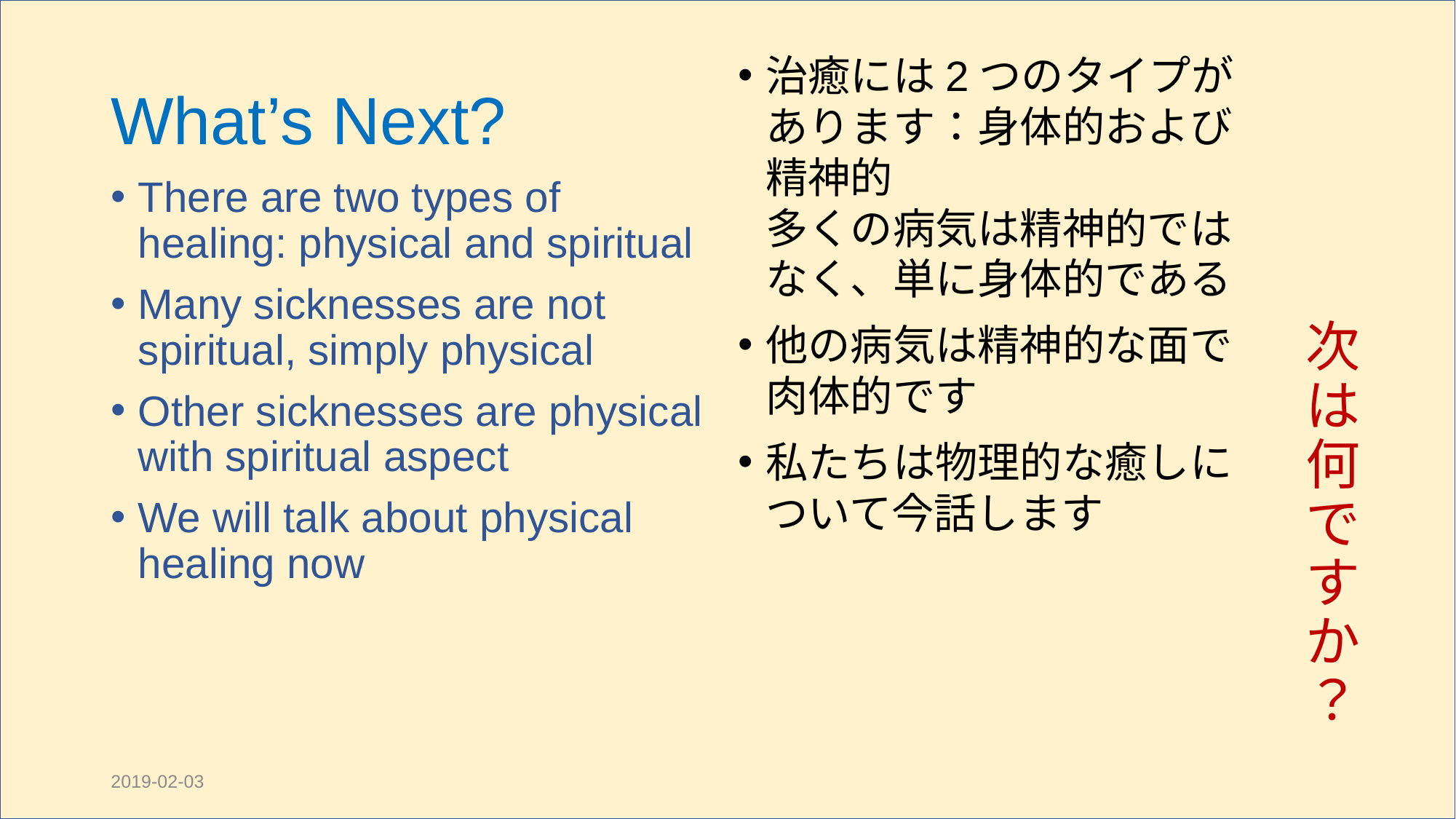

# What’s Next?
治癒には2つのタイプがあります：身体的および精神的
多くの病気は精神的ではなく、単に身体的である
他の病気は精神的な面で肉体的です
私たちは物理的な癒しについて今話します
次は何ですか？
There are two types of healing: physical and spiritual
Many sicknesses are not spiritual, simply physical
Other sicknesses are physical with spiritual aspect
We will talk about physical healing now
2019-02-03
Healing with Jesus draft 3
25